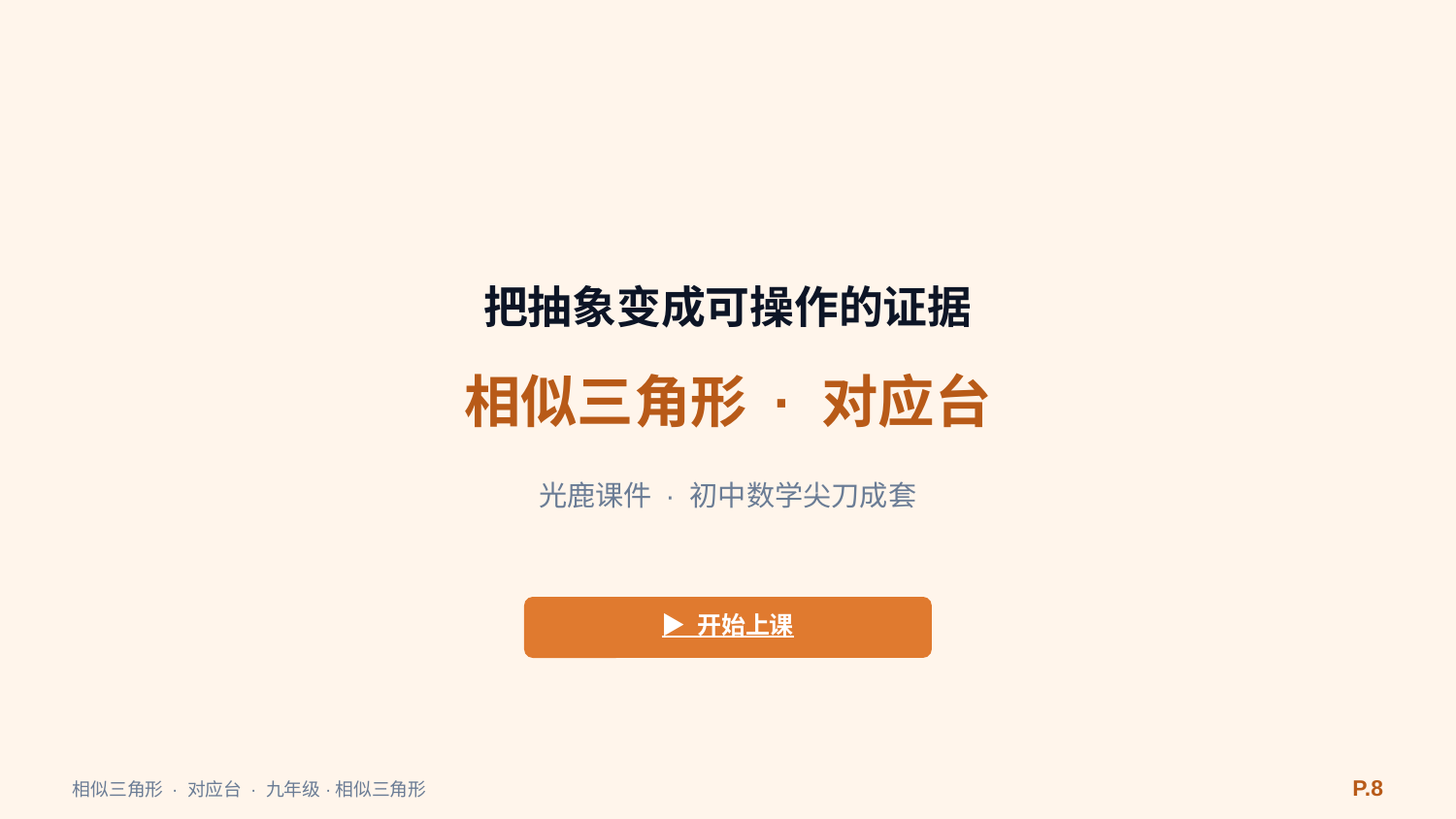

把抽象变成可操作的证据
相似三角形 · 对应台
光鹿课件 · 初中数学尖刀成套
▶  开始上课

P.8
相似三角形 · 对应台 · 九年级·相似三角形